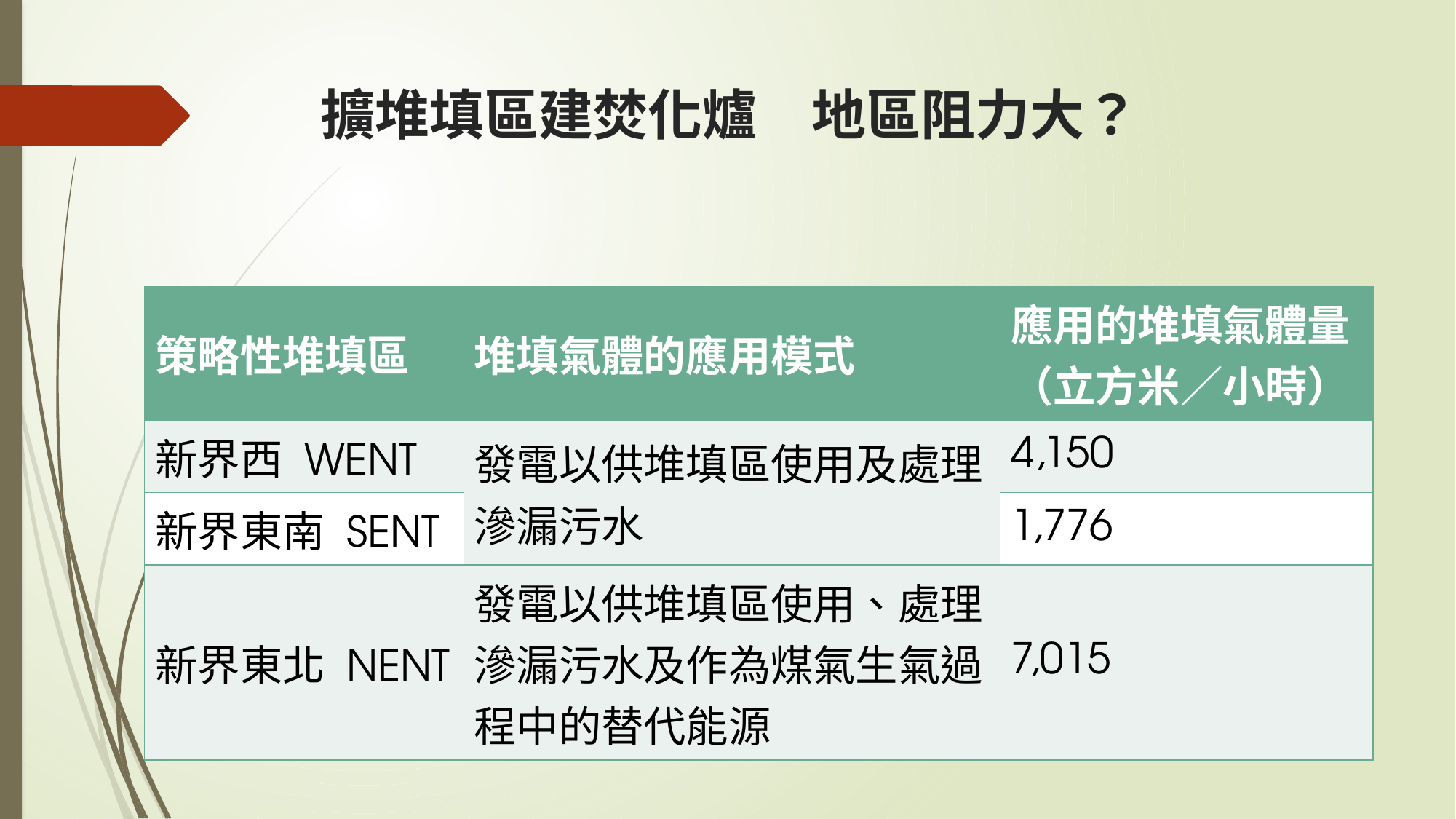

# 擴堆填區建焚化爐　地區阻力大？
| 策略性堆填區 | 堆填氣體的應用模式 | 應用的堆填氣體量 （立方米／小時） |
| --- | --- | --- |
| 新界西 WENT | 發電以供堆填區使用及處理滲漏污水 | 4,150 |
| 新界東南 SENT |  | 1,776 |
| 新界東北 NENT | 發電以供堆填區使用、處理滲漏污水及作為煤氣生氣過程中的替代能源 | 7,015 |